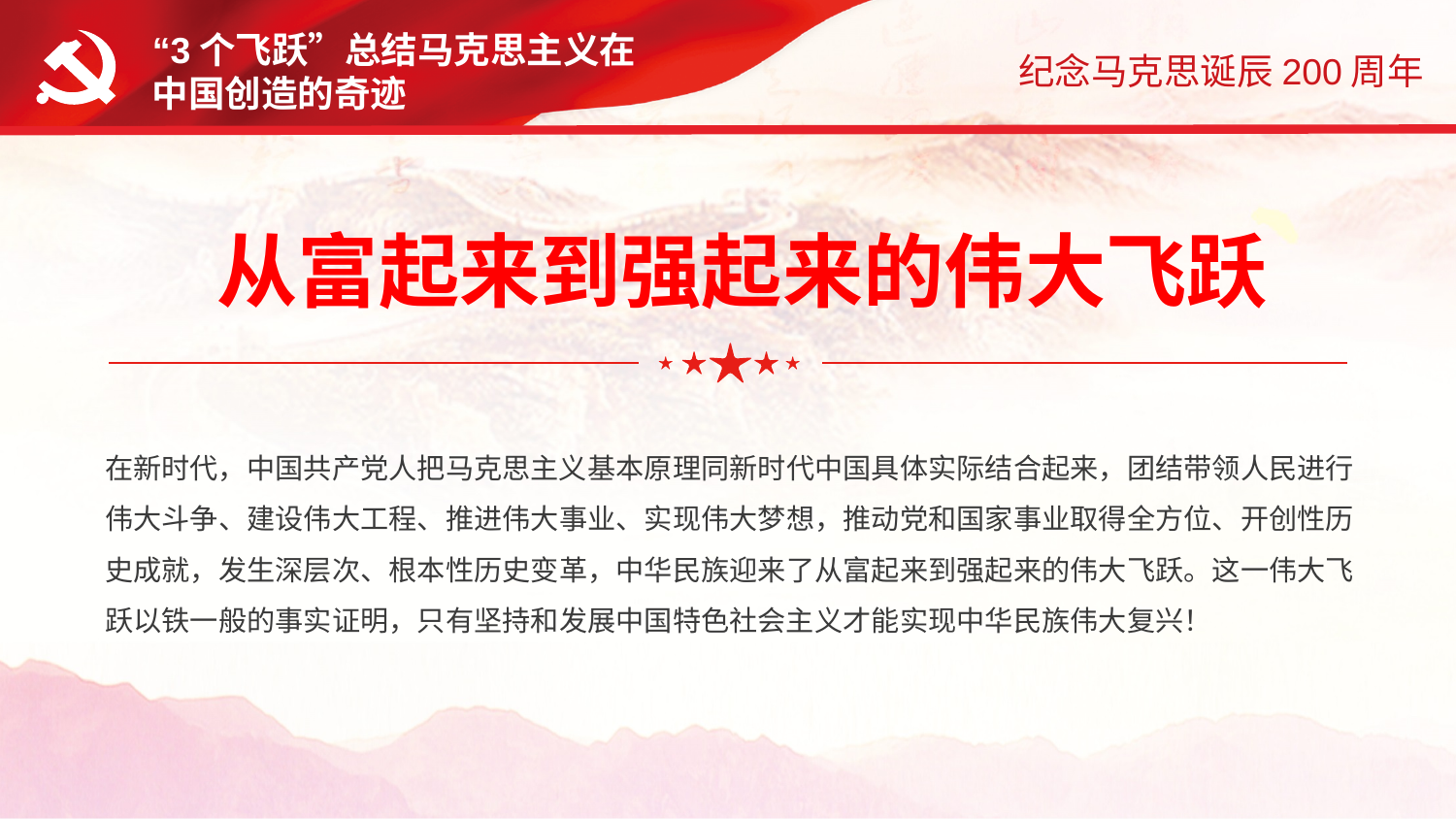

“3个飞跃”总结马克思主义在
中国创造的奇迹
从富起来到强起来的伟大飞跃

在新时代，中国共产党人把马克思主义基本原理同新时代中国具体实际结合起来，团结带领人民进行伟大斗争、建设伟大工程、推进伟大事业、实现伟大梦想，推动党和国家事业取得全方位、开创性历史成就，发生深层次、根本性历史变革，中华民族迎来了从富起来到强起来的伟大飞跃。这一伟大飞跃以铁一般的事实证明，只有坚持和发展中国特色社会主义才能实现中华民族伟大复兴！
字符延长可删除